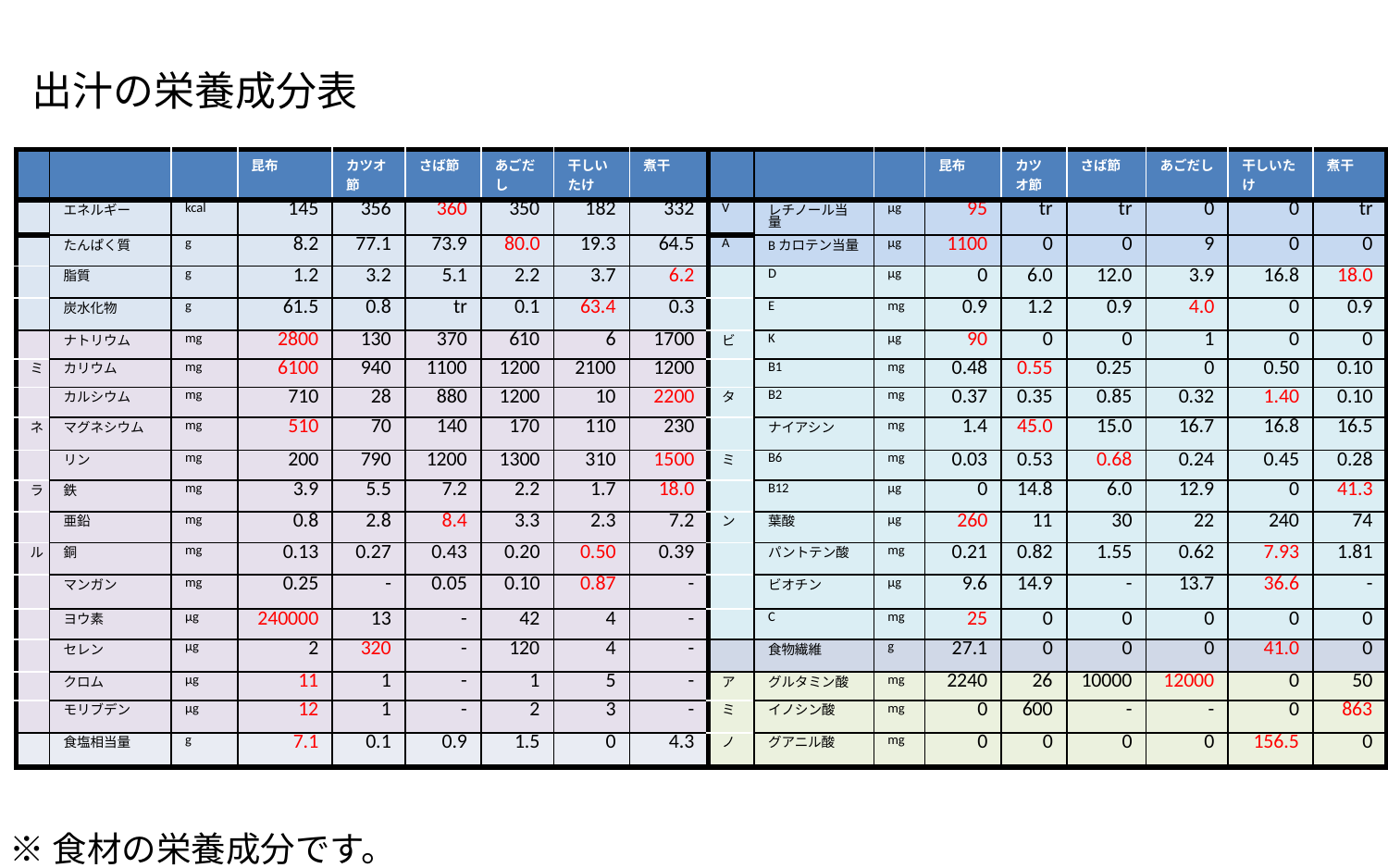

# 出汁の栄養成分表
|  |  |  | 昆布 | カツオ節 | さば節 | あごだし | 干しいたけ | 煮干 |  |  |  | 昆布 | カツオ節 | さば節 | あごだし | 干しいたけ | 煮干 |
| --- | --- | --- | --- | --- | --- | --- | --- | --- | --- | --- | --- | --- | --- | --- | --- | --- | --- |
|  | エネルギー | kcal | 145 | 356 | 360 | 350 | 182 | 332 | V | レチノール当量 | μg | 95 | tr | tr | 0 | 0 | tr |
|  | たんぱく質 | g | 8.2 | 77.1 | 73.9 | 80.0 | 19.3 | 64.5 | A | Βカロテン当量 | μg | 1100 | 0 | 0 | 9 | 0 | 0 |
|  | 脂質 | g | 1.2 | 3.2 | 5.1 | 2.2 | 3.7 | 6.2 |  | D | μg | 0 | 6.0 | 12.0 | 3.9 | 16.8 | 18.0 |
|  | 炭水化物 | g | 61.5 | 0.8 | tr | 0.1 | 63.4 | 0.3 |  | E | mg | 0.9 | 1.2 | 0.9 | 4.0 | 0 | 0.9 |
|  | ナトリウム | mg | 2800 | 130 | 370 | 610 | 6 | 1700 | ビ | K | μg | 90 | 0 | 0 | 1 | 0 | 0 |
| ミ | カリウム | mg | 6100 | 940 | 1100 | 1200 | 2100 | 1200 |  | B1 | mg | 0.48 | 0.55 | 0.25 | 0 | 0.50 | 0.10 |
|  | カルシウム | mg | 710 | 28 | 880 | 1200 | 10 | 2200 | タ | B2 | mg | 0.37 | 0.35 | 0.85 | 0.32 | 1.40 | 0.10 |
| ネ | マグネシウム | mg | 510 | 70 | 140 | 170 | 110 | 230 |  | ナイアシン | mg | 1.4 | 45.0 | 15.0 | 16.7 | 16.8 | 16.5 |
|  | リン | mg | 200 | 790 | 1200 | 1300 | 310 | 1500 | ミ | B6 | mg | 0.03 | 0.53 | 0.68 | 0.24 | 0.45 | 0.28 |
| ラ | 鉄 | mg | 3.9 | 5.5 | 7.2 | 2.2 | 1.7 | 18.0 |  | B12 | μg | 0 | 14.8 | 6.0 | 12.9 | 0 | 41.3 |
|  | 亜鉛 | mg | 0.8 | 2.8 | 8.4 | 3.3 | 2.3 | 7.2 | ン | 葉酸 | μg | 260 | 11 | 30 | 22 | 240 | 74 |
| ル | 銅 | mg | 0.13 | 0.27 | 0.43 | 0.20 | 0.50 | 0.39 |  | パントテン酸 | mg | 0.21 | 0.82 | 1.55 | 0.62 | 7.93 | 1.81 |
|  | マンガン | mg | 0.25 | - | 0.05 | 0.10 | 0.87 | - |  | ビオチン | μg | 9.6 | 14.9 | - | 13.7 | 36.6 | - |
|  | ヨウ素 | μg | 240000 | 13 | - | 42 | 4 | - |  | C | mg | 25 | 0 | 0 | 0 | 0 | 0 |
|  | セレン | μg | 2 | 320 | - | 120 | 4 | - |  | 食物繊維 | g | 27.1 | 0 | 0 | 0 | 41.0 | 0 |
|  | クロム | μg | 11 | 1 | - | 1 | 5 | - | ア | グルタミン酸 | mg | 2240 | 26 | 10000 | 12000 | 0 | 50 |
|  | モリブデン | μg | 12 | 1 | - | 2 | 3 | - | ミ | イノシン酸 | mg | 0 | 600 | - | - | 0 | 863 |
|  | 食塩相当量 | g | 7.1 | 0.1 | 0.9 | 1.5 | 0 | 4.3 | ノ | グアニル酸 | mg | 0 | 0 | 0 | 0 | 156.5 | 0 |
※食材の栄養成分です。